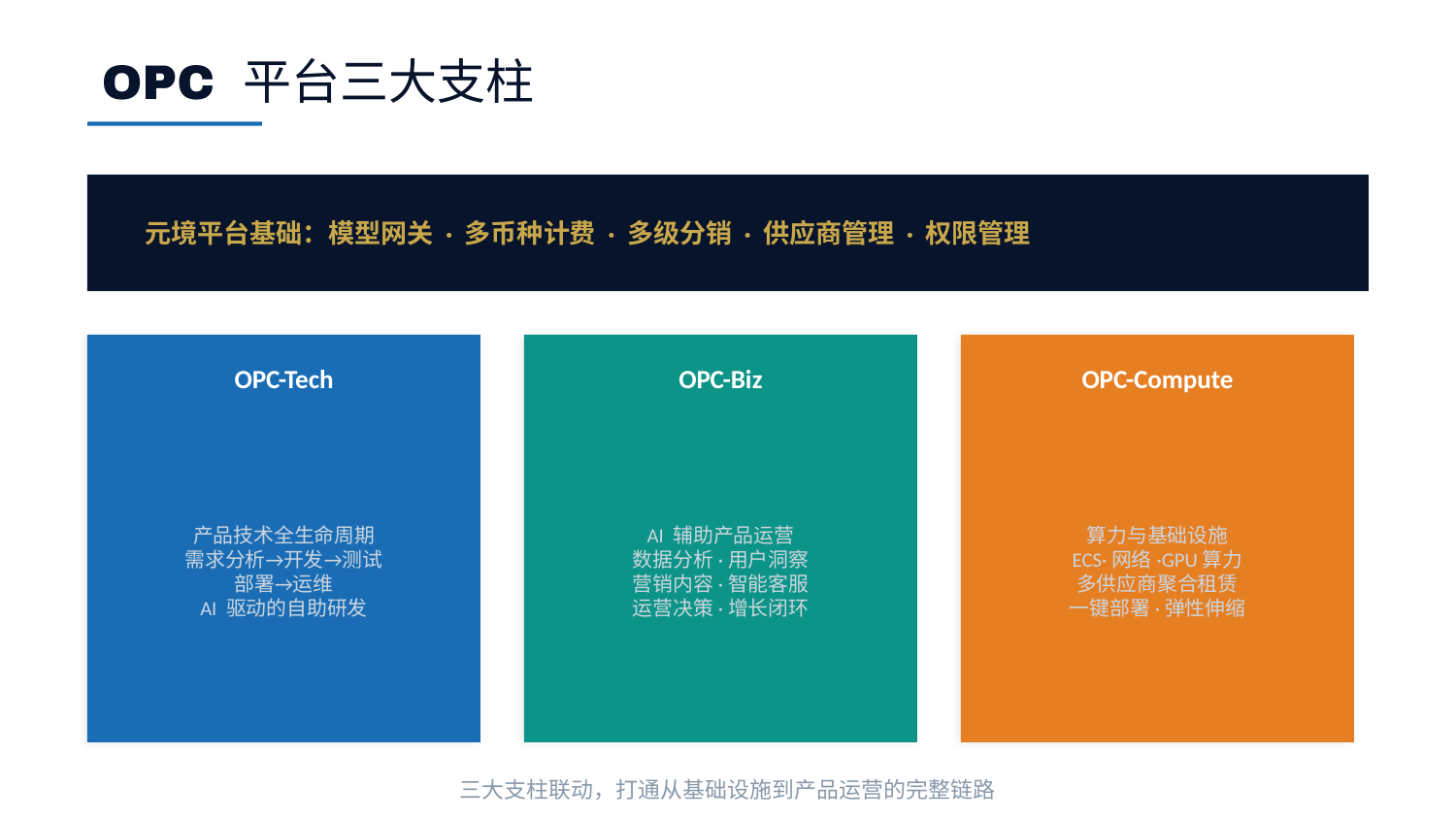

OPC 平台三大支柱

元境平台基础：模型网关 · 多币种计费 · 多级分销 · 供应商管理 · 权限管理

OPC-Tech
OPC-Biz
OPC-Compute
产品技术全生命周期
需求分析→开发→测试
部署→运维
AI 驱动的自助研发
AI 辅助产品运营
数据分析·用户洞察
营销内容·智能客服
运营决策·增长闭环
算力与基础设施
ECS·网络·GPU算力
多供应商聚合租赁
一键部署·弹性伸缩
三大支柱联动，打通从基础设施到产品运营的完整链路